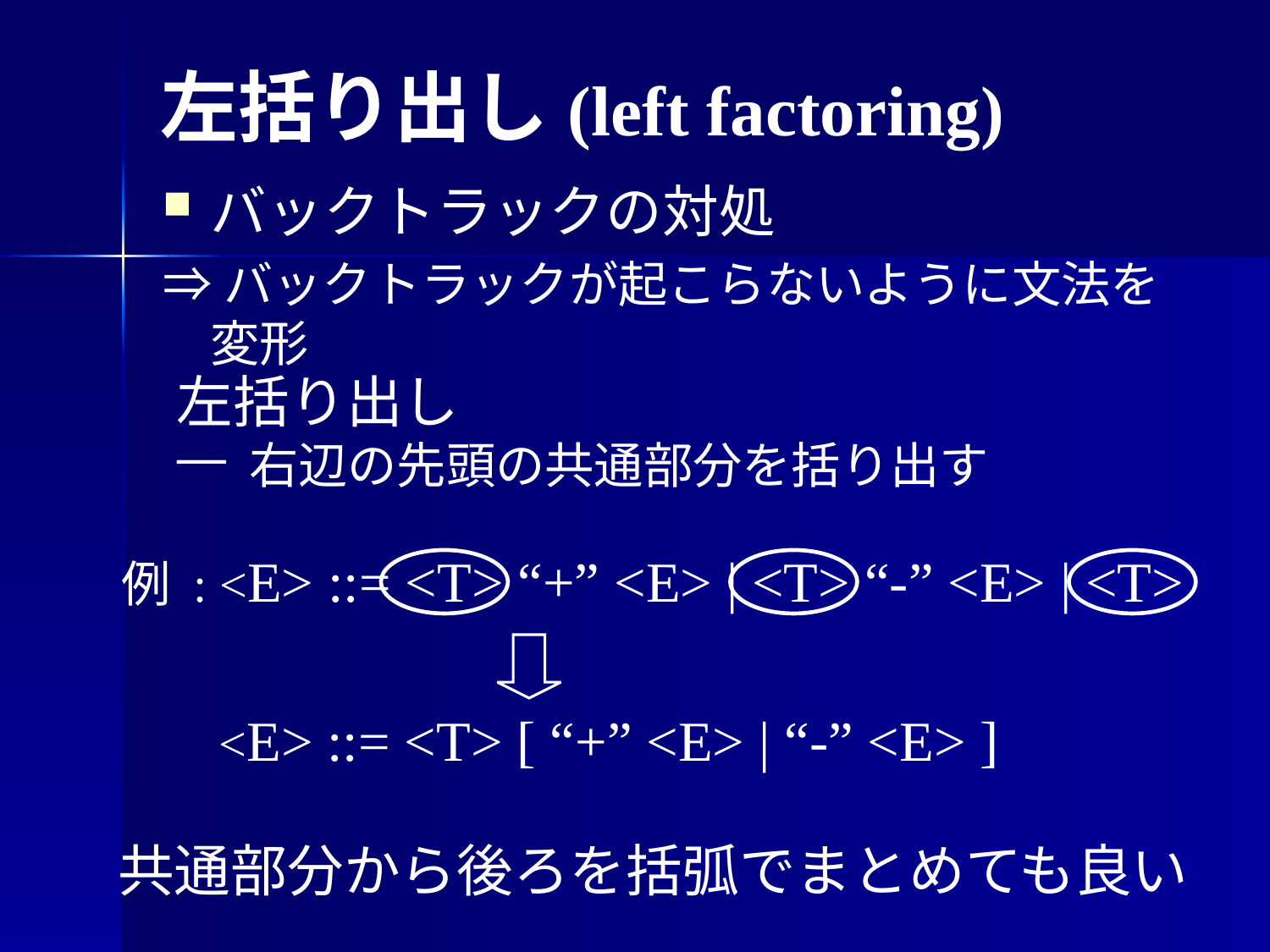

# 左括り出し(left factoring)
バックトラックの対処
⇒バックトラックが起こらないように文法を変形
左括り出し
 右辺の先頭の共通部分を括り出す
例 : <E> ::= <T> “+” <E> | <T> “-” <E> | <T>

<E> ::= <T> [ “+” <E> | “-” <E> ]
共通部分から後ろを括弧でまとめても良い